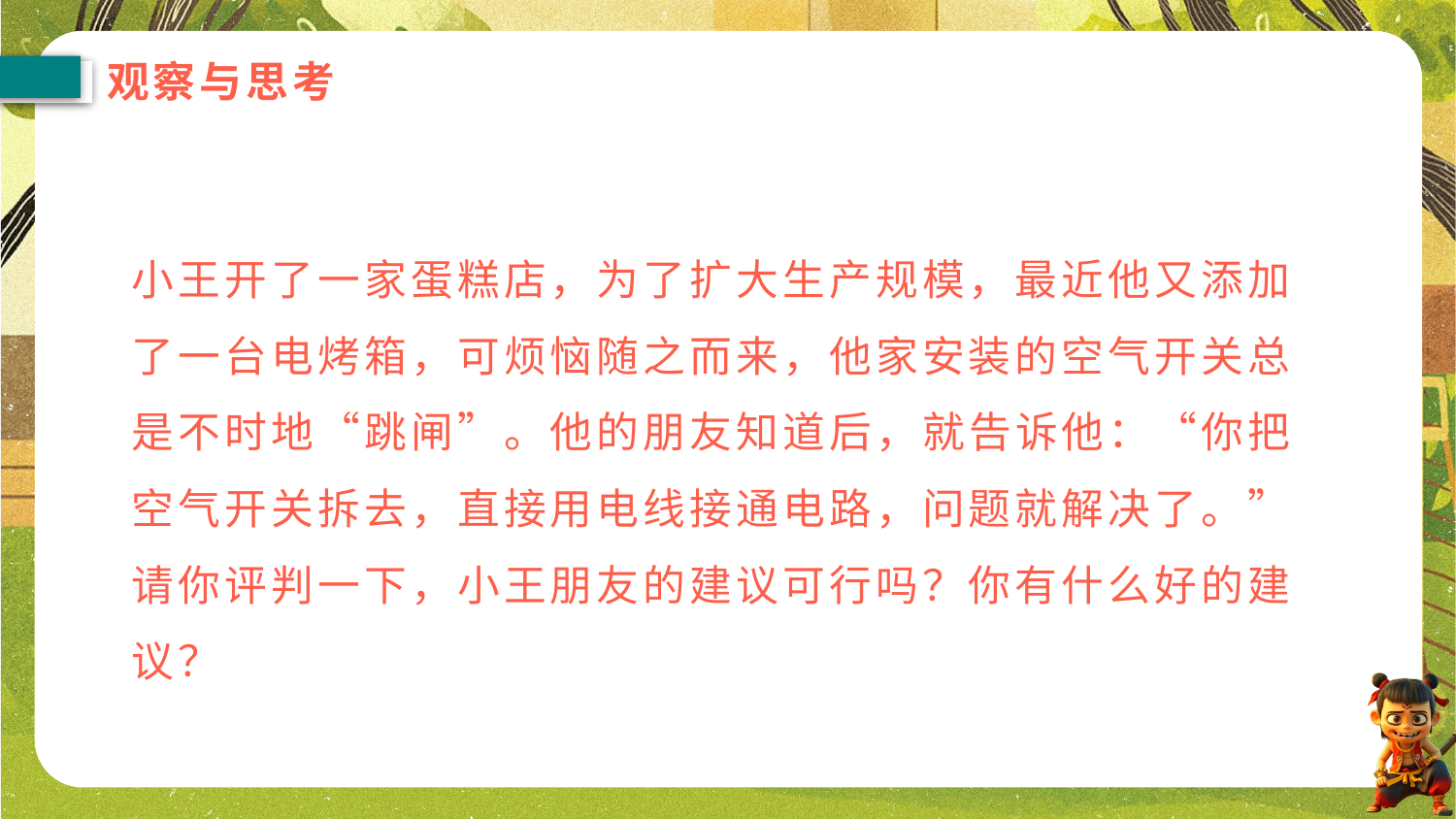

观察与思考

小王开了一家蛋糕店，为了扩大生产规模，最近他又添加了一台电烤箱，可烦恼随之而来，他家安装的空气开关总是不时地“跳闸”。他的朋友知道后，就告诉他：“你把空气开关拆去，直接用电线接通电路，问题就解决了。”请你评判一下，小王朋友的建议可行吗？你有什么好的建议？